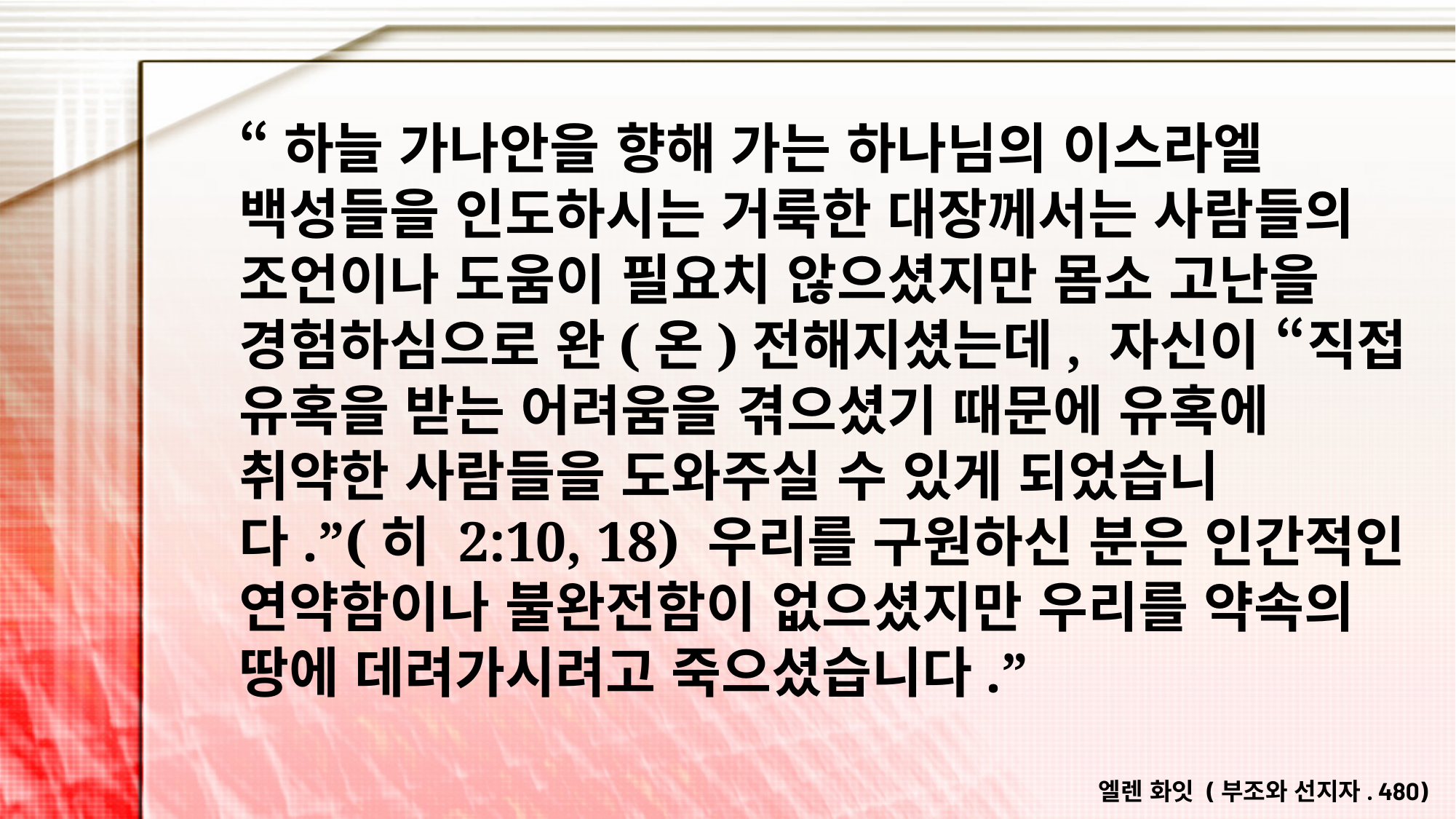

“하늘 가나안을 향해 가는 하나님의 이스라엘 백성들을 인도하시는 거룩한 대장께서는 사람들의 조언이나 도움이 필요치 않으셨지만 몸소 고난을 경험하심으로 완(온)전해지셨는데, 자신이 “직접 유혹을 받는 어려움을 겪으셨기 때문에 유혹에 취약한 사람들을 도와주실 수 있게 되었습니다.”(히 2:10, 18) 우리를 구원하신 분은 인간적인 연약함이나 불완전함이 없으셨지만 우리를 약속의 땅에 데려가시려고 죽으셨습니다.”
엘렌 화잇 (부조와 선지자. 480)